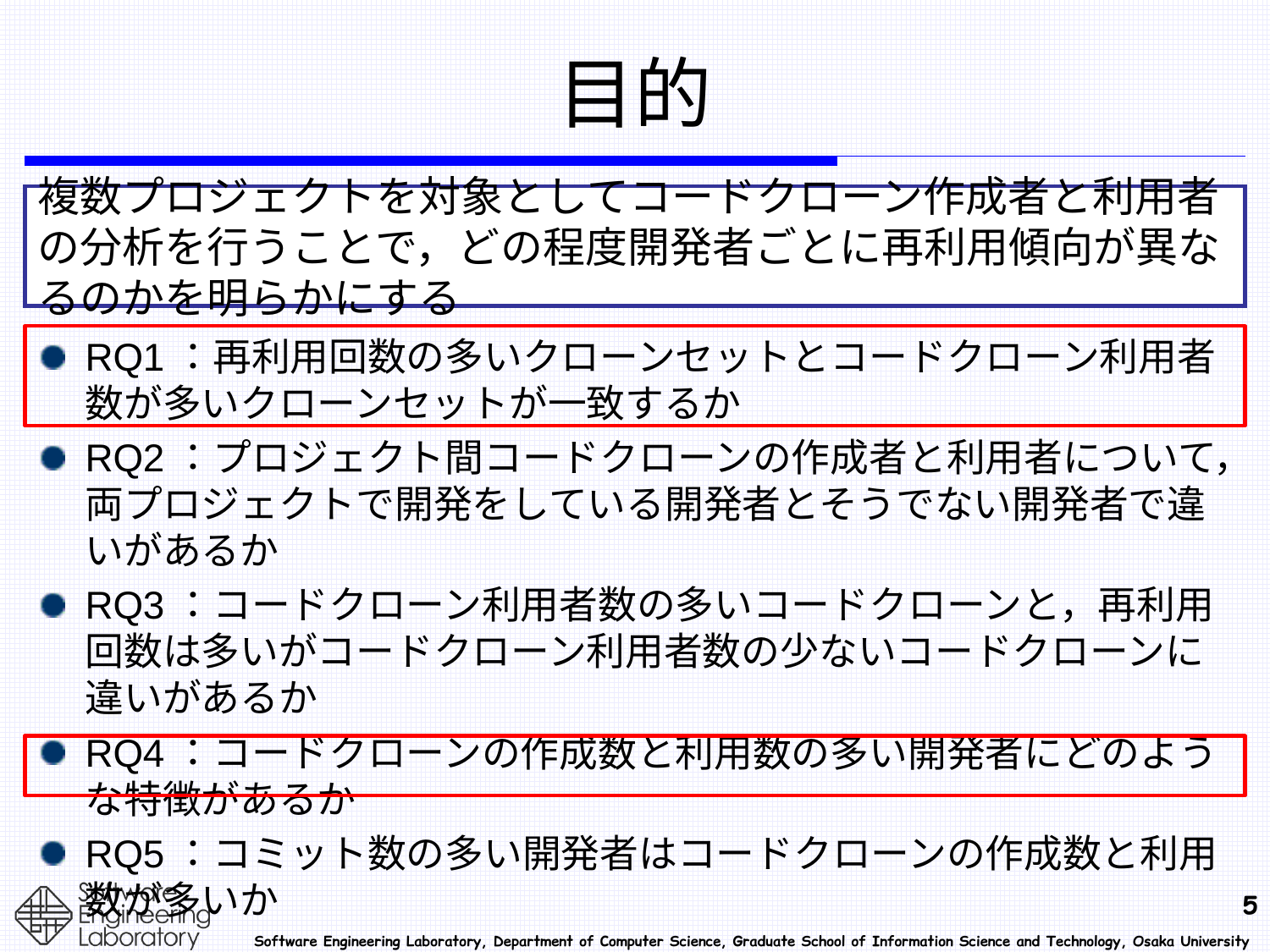

# 目的
複数プロジェクトを対象としてコードクローン作成者と利用者の分析を行うことで，どの程度開発者ごとに再利用傾向が異なるのかを明らかにする
RQ1：再利用回数の多いクローンセットとコードクローン利用者数が多いクローンセットが一致するか
RQ2：プロジェクト間コードクローンの作成者と利用者について，両プロジェクトで開発をしている開発者とそうでない開発者で違いがあるか
RQ3：コードクローン利用者数の多いコードクローンと，再利用回数は多いがコードクローン利用者数の少ないコードクローンに違いがあるか
RQ4：コードクローンの作成数と利用数の多い開発者にどのような特徴があるか
RQ5：コミット数の多い開発者はコードクローンの作成数と利用数が多いか